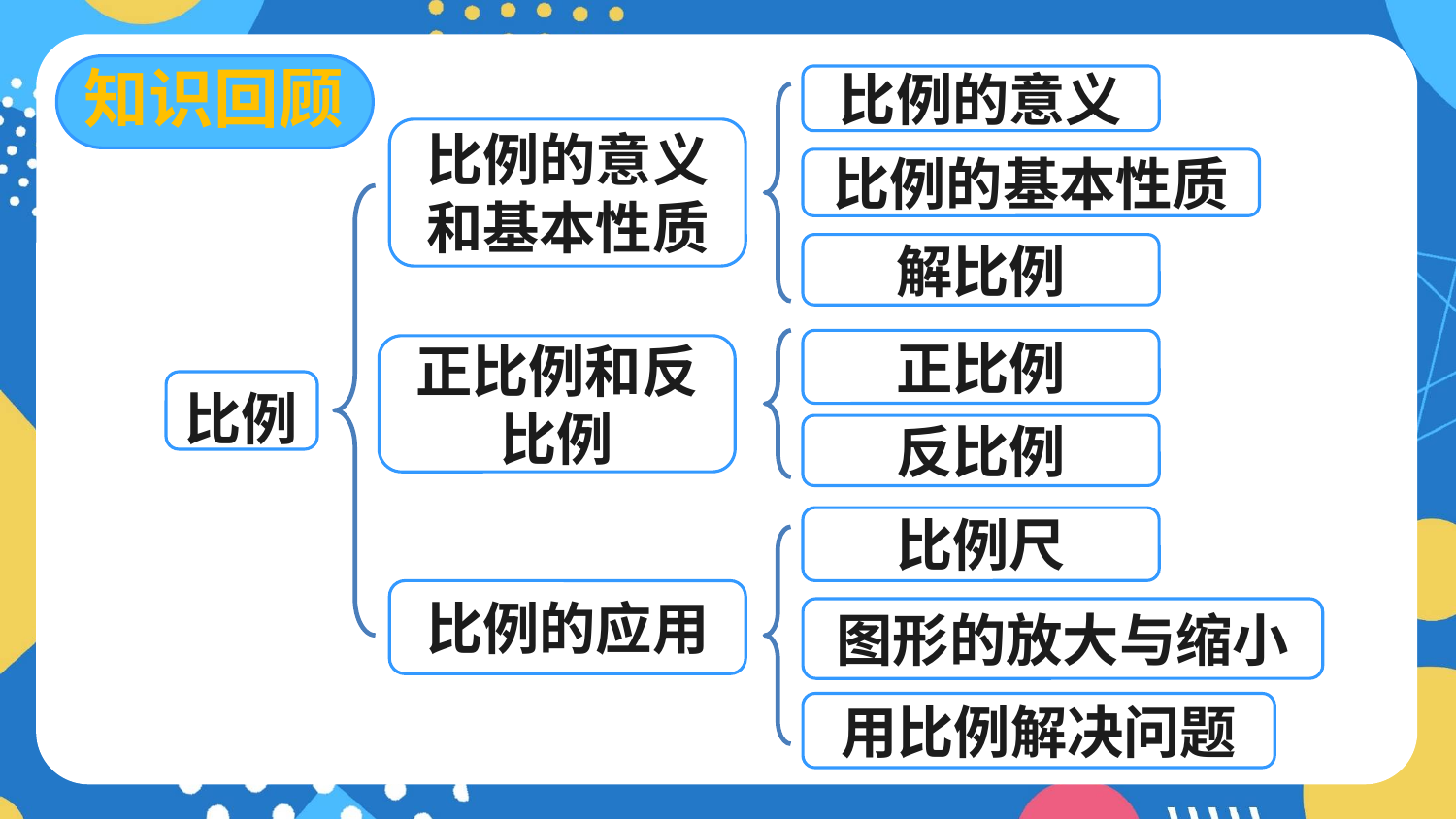

知识回顾

比例的意义

比例的意义和基本性质
比例的基本性质

解比例

正比例
正比例和反比例
比例
反比例
比例尺

比例的应用
图形的放大与缩小
用比例解决问题